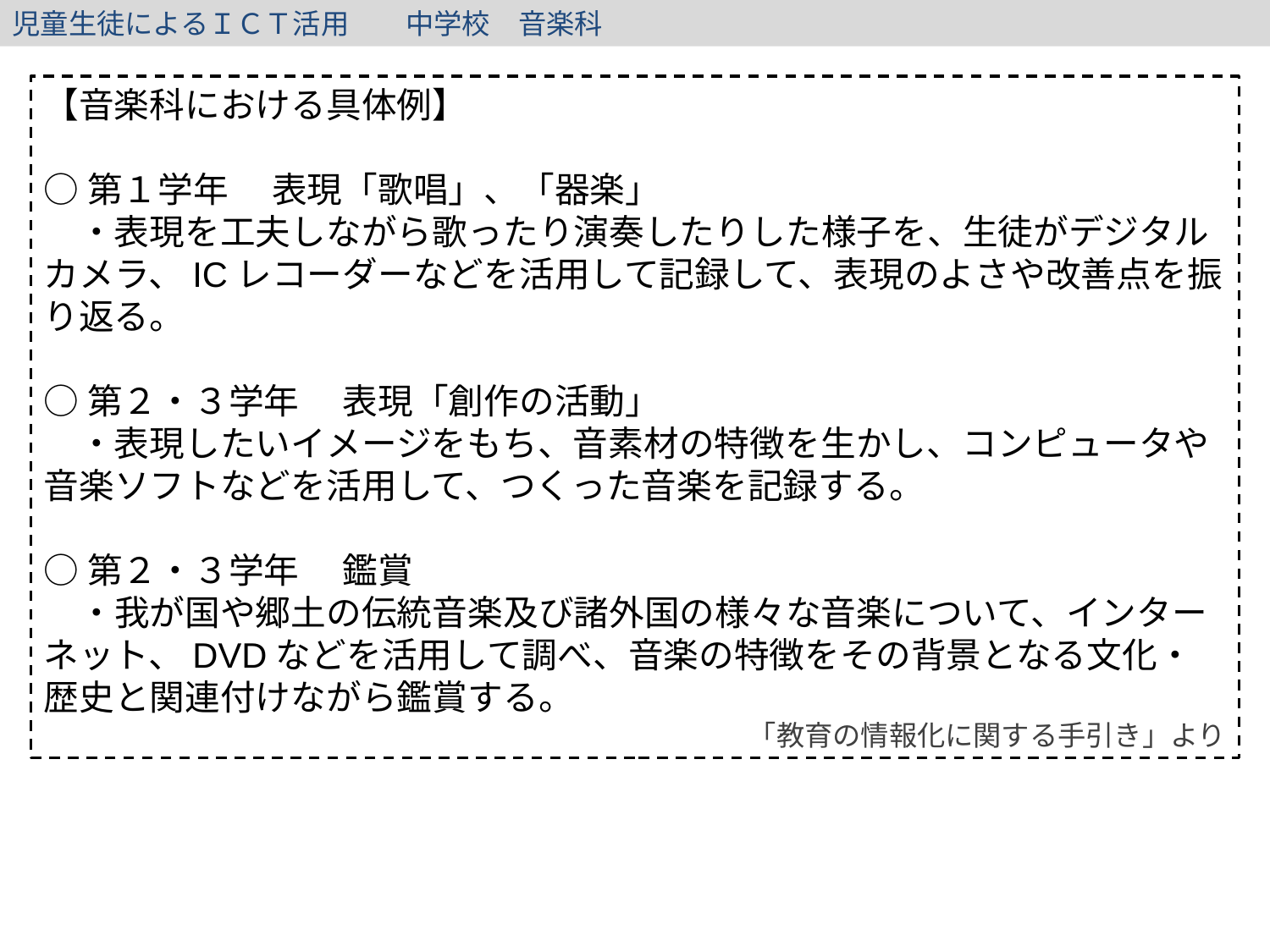

児童生徒によるＩＣＴ活用　　中学校　音楽科
【音楽科における具体例】

○第１学年 　表現「歌唱」、「器楽」
　・表現を工夫しながら歌ったり演奏したりした様子を、生徒がデジタルカメラ、ICレコーダーなどを活用して記録して、表現のよさや改善点を振り返る。

○第２・３学年 　表現「創作の活動」
　・表現したいイメージをもち、音素材の特徴を生かし、コンピュータや音楽ソフトなどを活用して、つくった音楽を記録する。

○第２・３学年 　鑑賞
　・我が国や郷土の伝統音楽及び諸外国の様々な音楽について、インターネット、DVDなどを活用して調べ、音楽の特徴をその背景となる文化・歴史と関連付けながら鑑賞する。
「教育の情報化に関する手引き」より